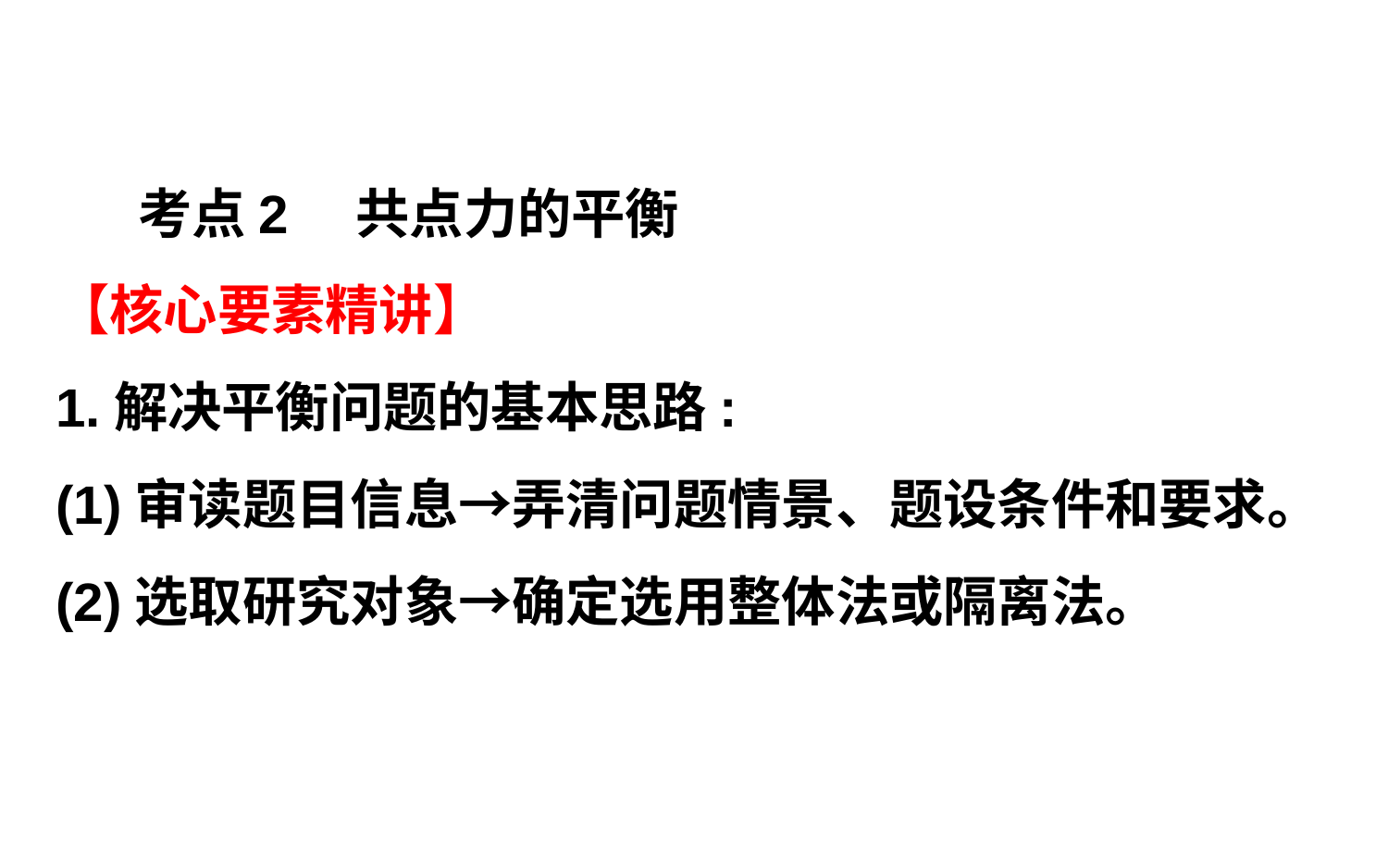

考点2　共点力的平衡
【核心要素精讲】
1.解决平衡问题的基本思路:
(1)审读题目信息→弄清问题情景、题设条件和要求。
(2)选取研究对象→确定选用整体法或隔离法。